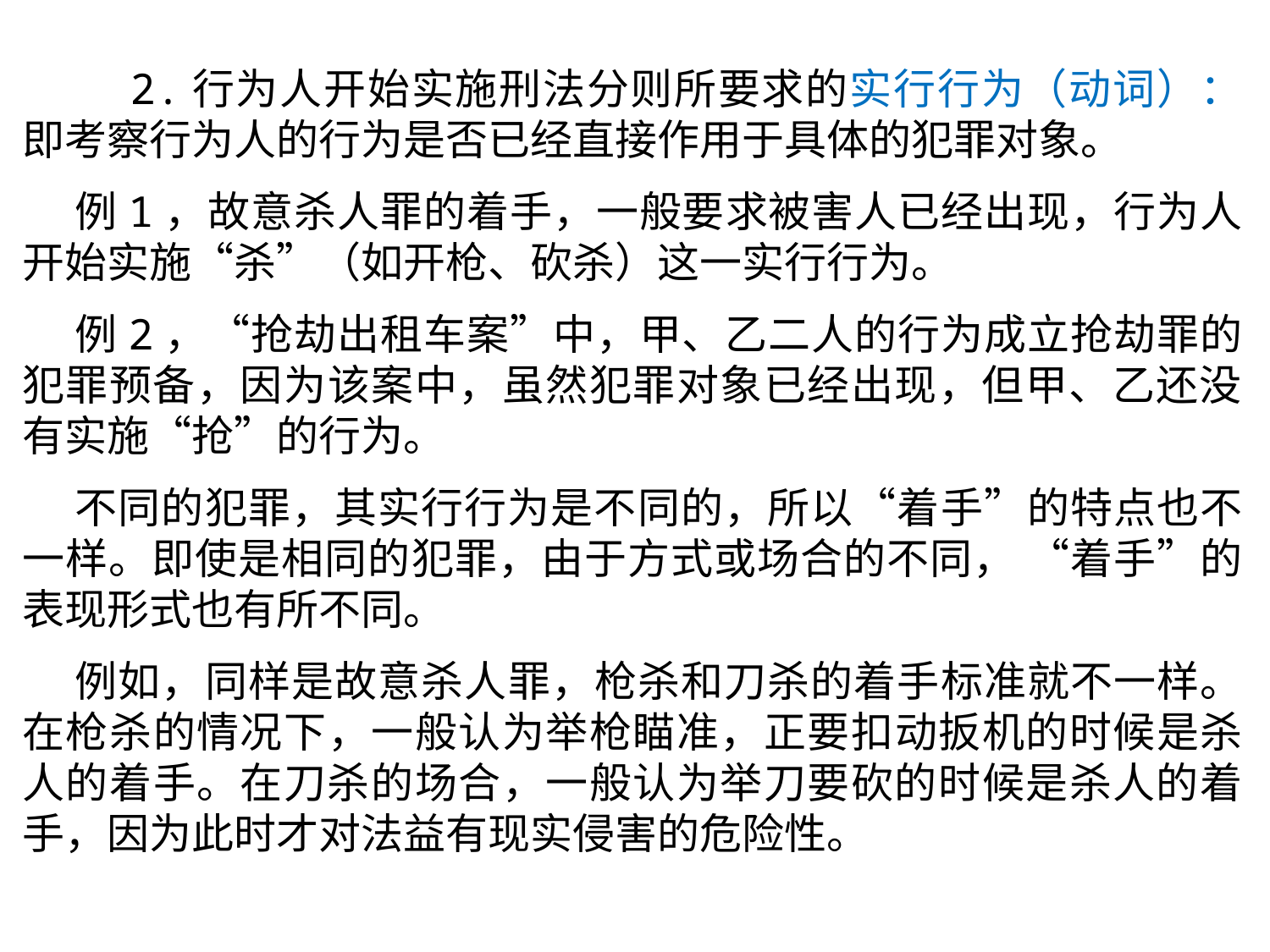

2.行为人开始实施刑法分则所要求的实行行为（动词）：即考察行为人的行为是否已经直接作用于具体的犯罪对象。

    例1，故意杀人罪的着手，一般要求被害人已经出现，行为人开始实施“杀”（如开枪、砍杀）这一实行行为。

    例2，“抢劫出租车案”中，甲、乙二人的行为成立抢劫罪的犯罪预备，因为该案中，虽然犯罪对象已经出现，但甲、乙还没有实施“抢”的行为。

    不同的犯罪，其实行行为是不同的，所以“着手”的特点也不一样。即使是相同的犯罪，由于方式或场合的不同， “着手”的表现形式也有所不同。

    例如，同样是故意杀人罪，枪杀和刀杀的着手标准就不一样。在枪杀的情况下，一般认为举枪瞄准，正要扣动扳机的时候是杀人的着手。在刀杀的场合，一般认为举刀要砍的时候是杀人的着手，因为此时才对法益有现实侵害的危险性。